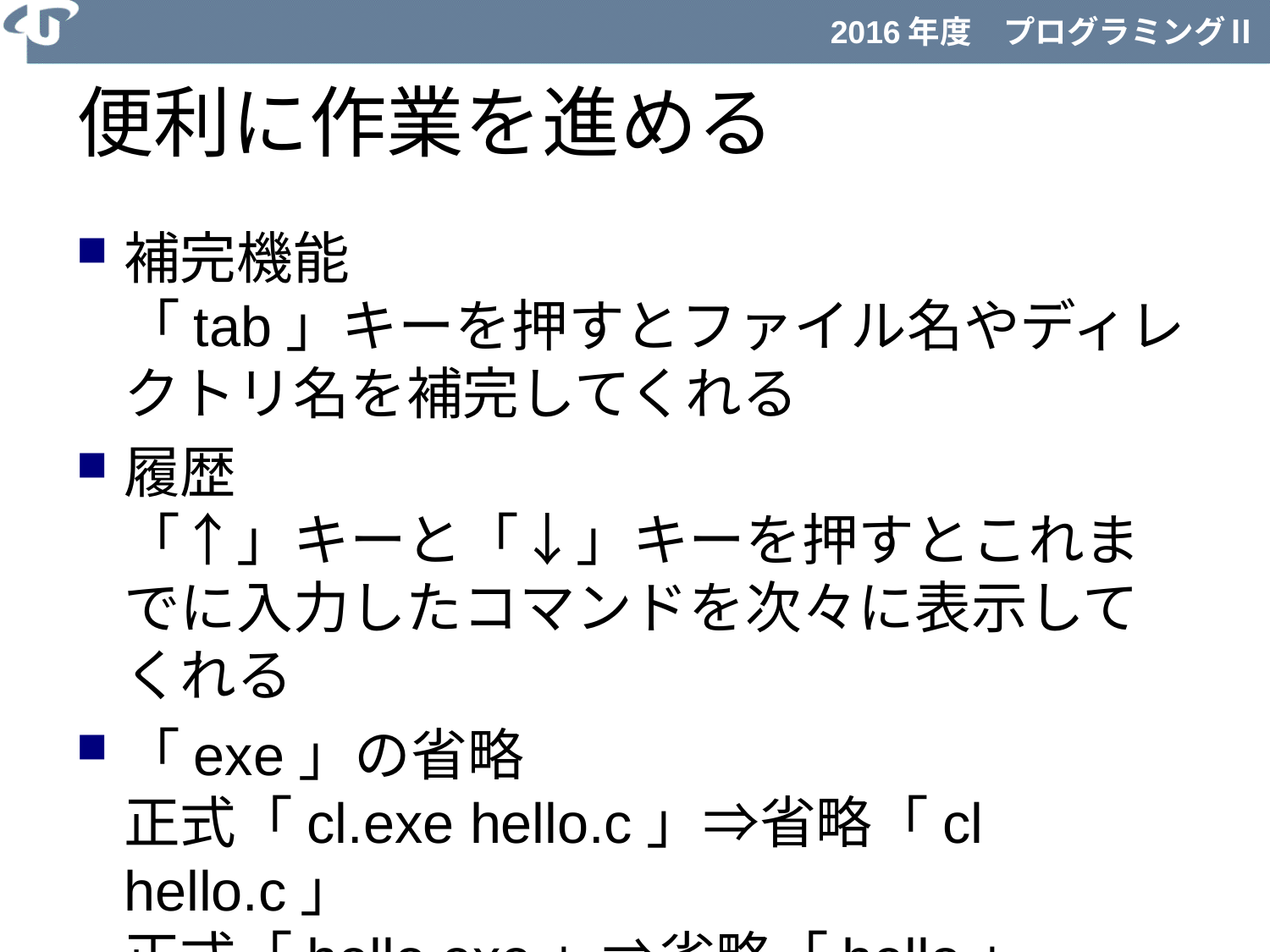

# 便利に作業を進める
補完機能
「tab」キーを押すとファイル名やディレクトリ名を補完してくれる
履歴
「↑」キーと「↓」キーを押すとこれまでに入力したコマンドを次々に表示してくれる
「exe」の省略
正式「cl.exe hello.c」⇒省略「cl hello.c」
正式「hello.exe」⇒省略「hello」